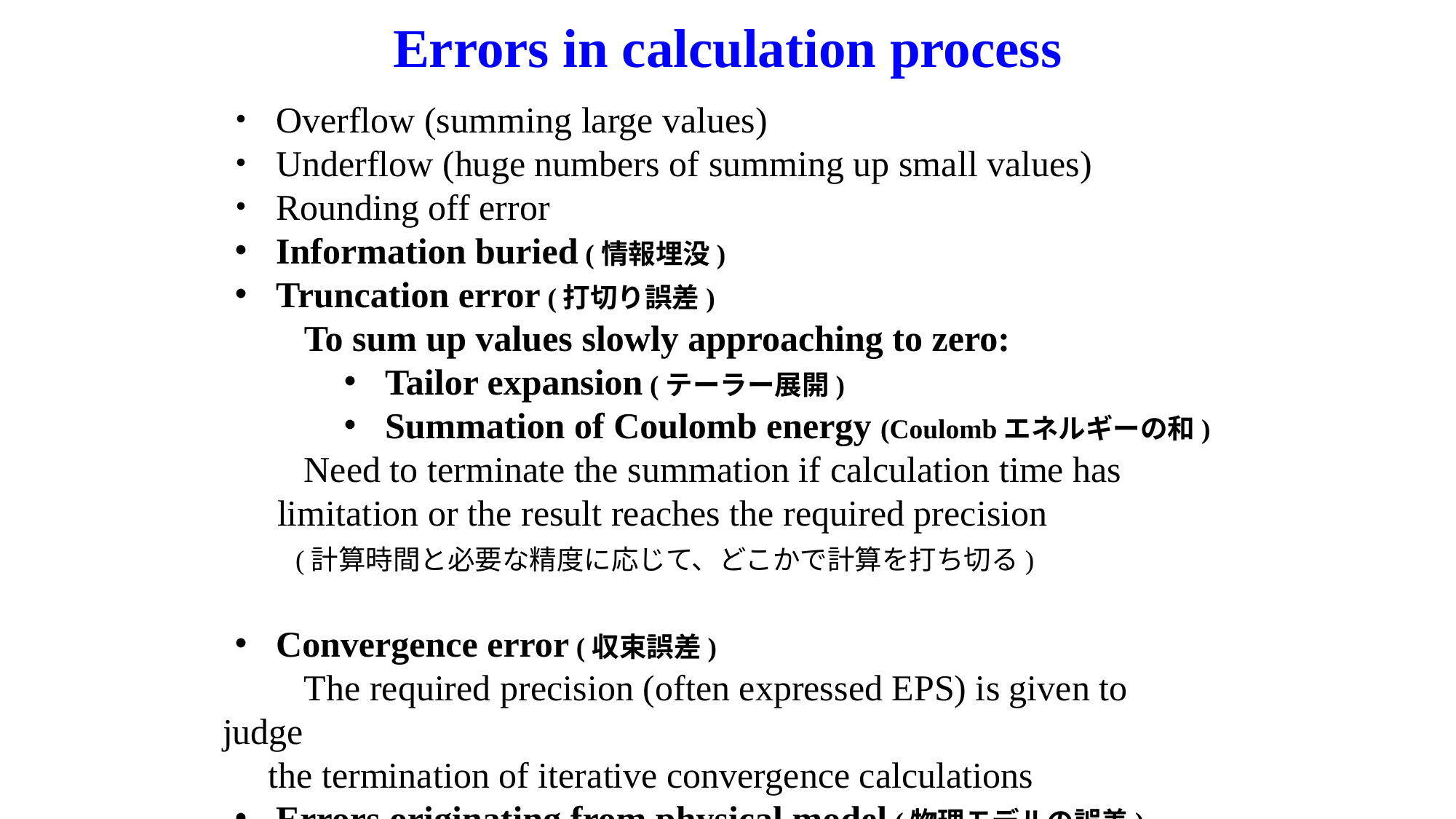

# Errors in calculation process
・ Overflow (summing large values)
・ Underflow (huge numbers of summing up small values)
・ Rounding off error
・ Information buried (情報埋没)
・ Truncation error (打切り誤差)
　　To sum up values slowly approaching to zero:
　　　・ Tailor expansion (テーラー展開)
　　　・ Summation of Coulomb energy (Coulombエネルギーの和)
　　Need to terminate the summation if calculation time has
      limitation or the result reaches the required precision
        (計算時間と必要な精度に応じて、どこかで計算を打ち切る)

・ Convergence error (収束誤差)
　　The required precision (often expressed EPS) is given to judge
     the termination of iterative convergence calculations
・ Errors originating from physical model (物理モデルの誤差)